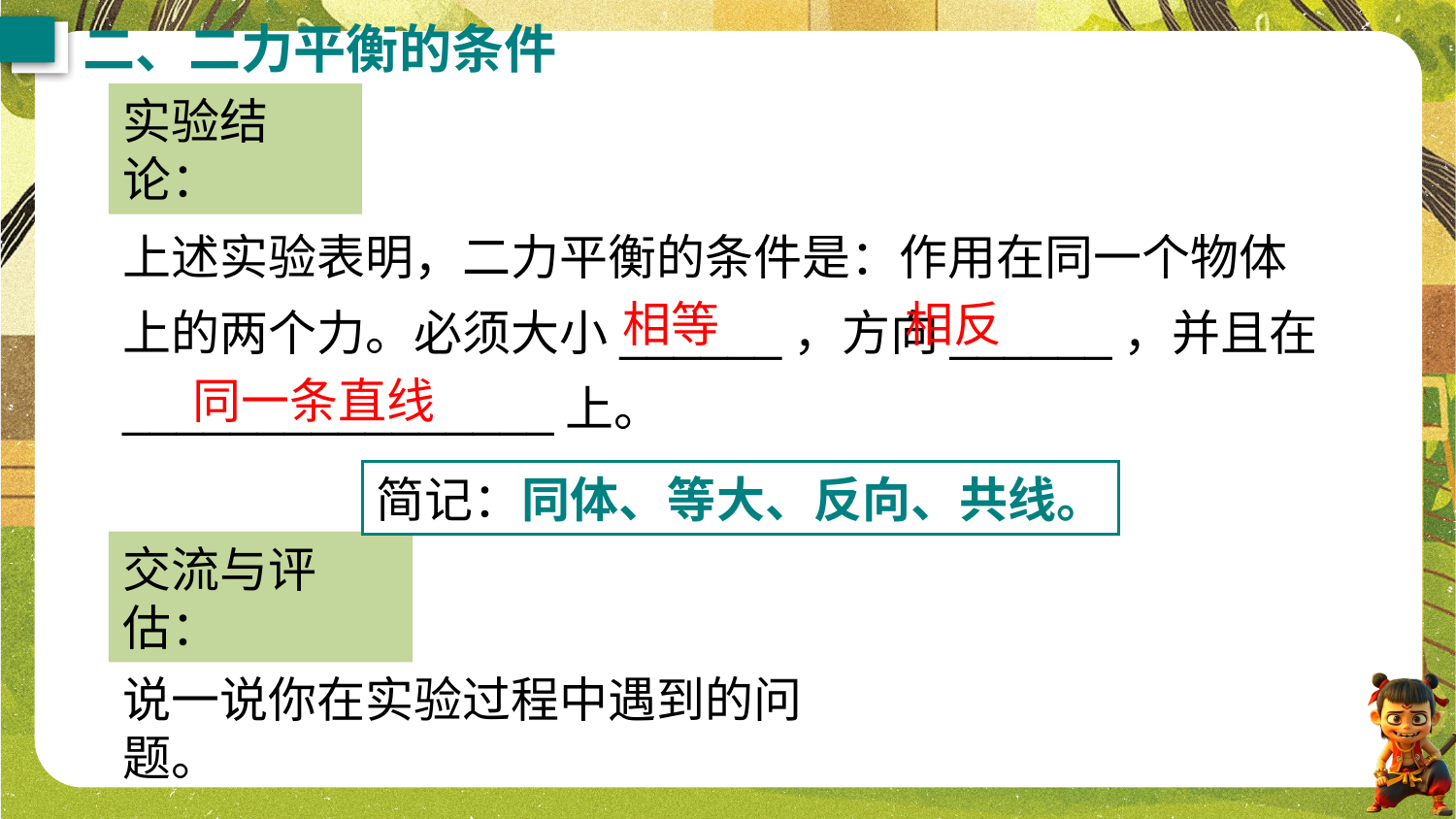

二、二力平衡的条件

实验结论：
上述实验表明，二力平衡的条件是：作用在同一个物体上的两个力。必须大小______，方向______，并且在________________上。
相等
相反
同一条直线
简记：同体、等大、反向、共线。
交流与评估：
说一说你在实验过程中遇到的问题。